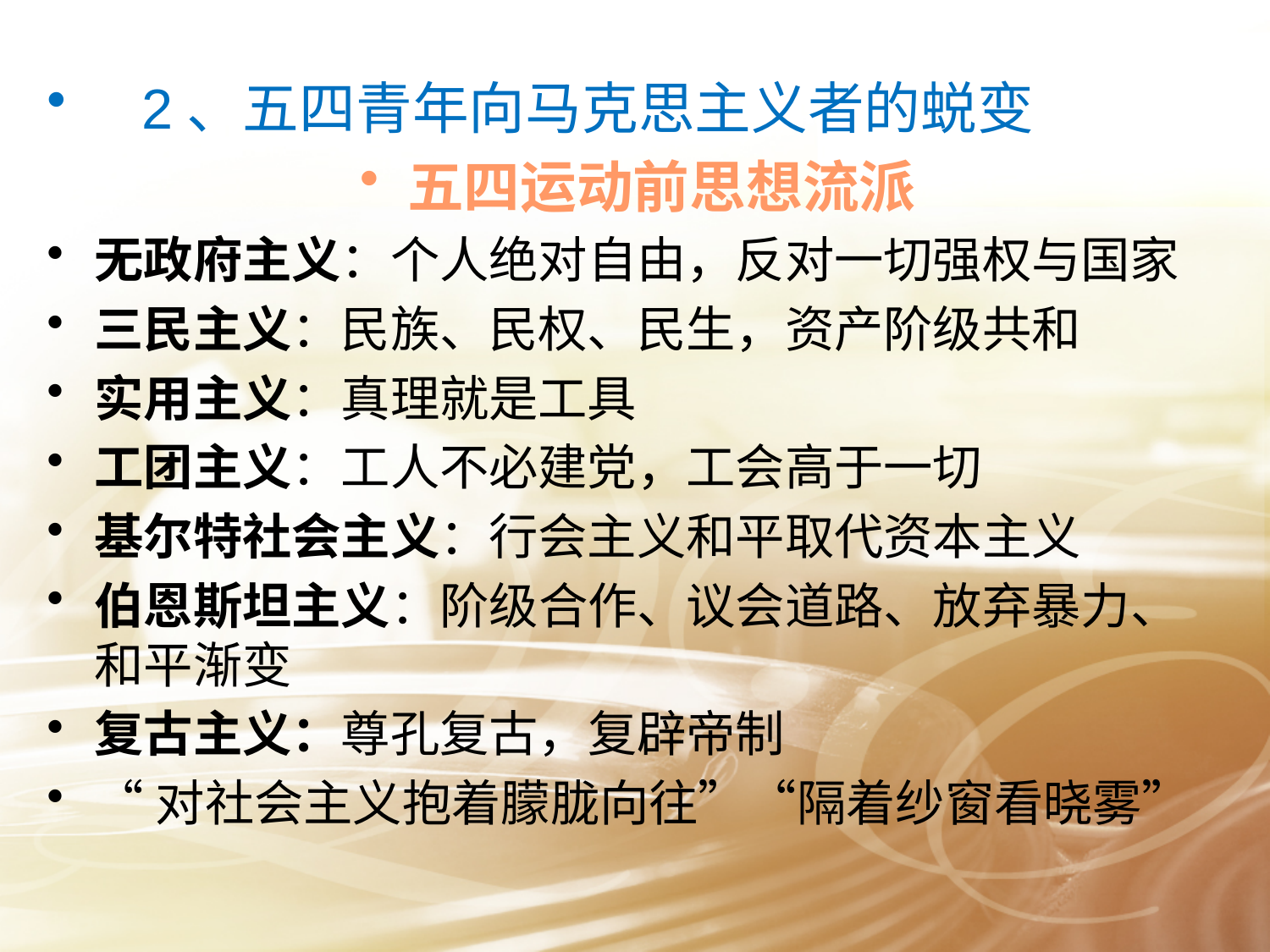

#
   2、五四青年向马克思主义者的蜕变
五四运动前思想流派
无政府主义：个人绝对自由，反对一切强权与国家
三民主义：民族、民权、民生，资产阶级共和
实用主义：真理就是工具
工团主义：工人不必建党，工会高于一切
基尔特社会主义：行会主义和平取代资本主义
伯恩斯坦主义：阶级合作、议会道路、放弃暴力、和平渐变
复古主义：尊孔复古，复辟帝制
“对社会主义抱着朦胧向往”“隔着纱窗看晓雾”